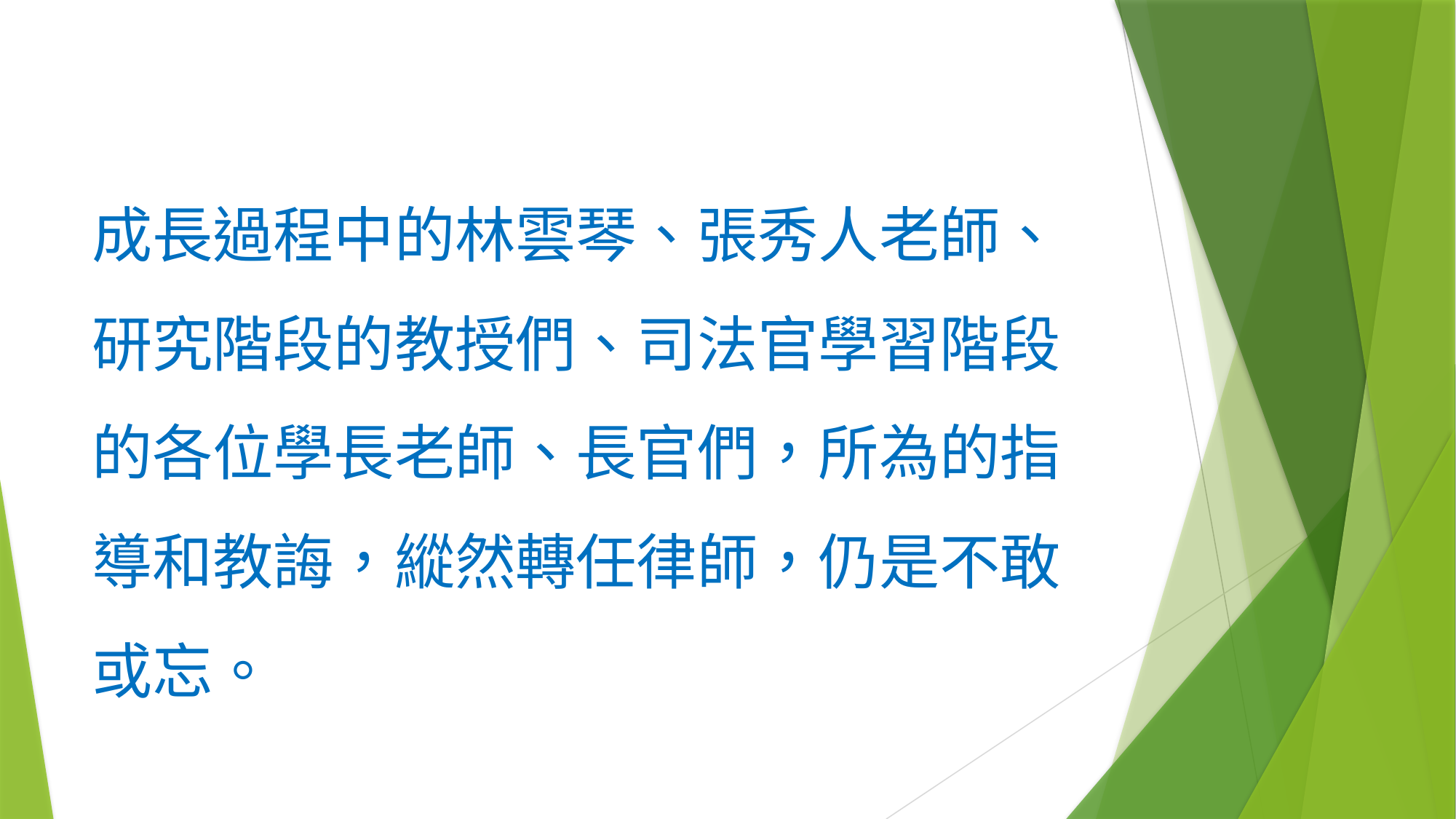

#
成長過程中的林雲琴、張秀人老師、研究階段的教授們、司法官學習階段的各位學長老師、長官們，所為的指導和教誨，縱然轉任律師，仍是不敢或忘。